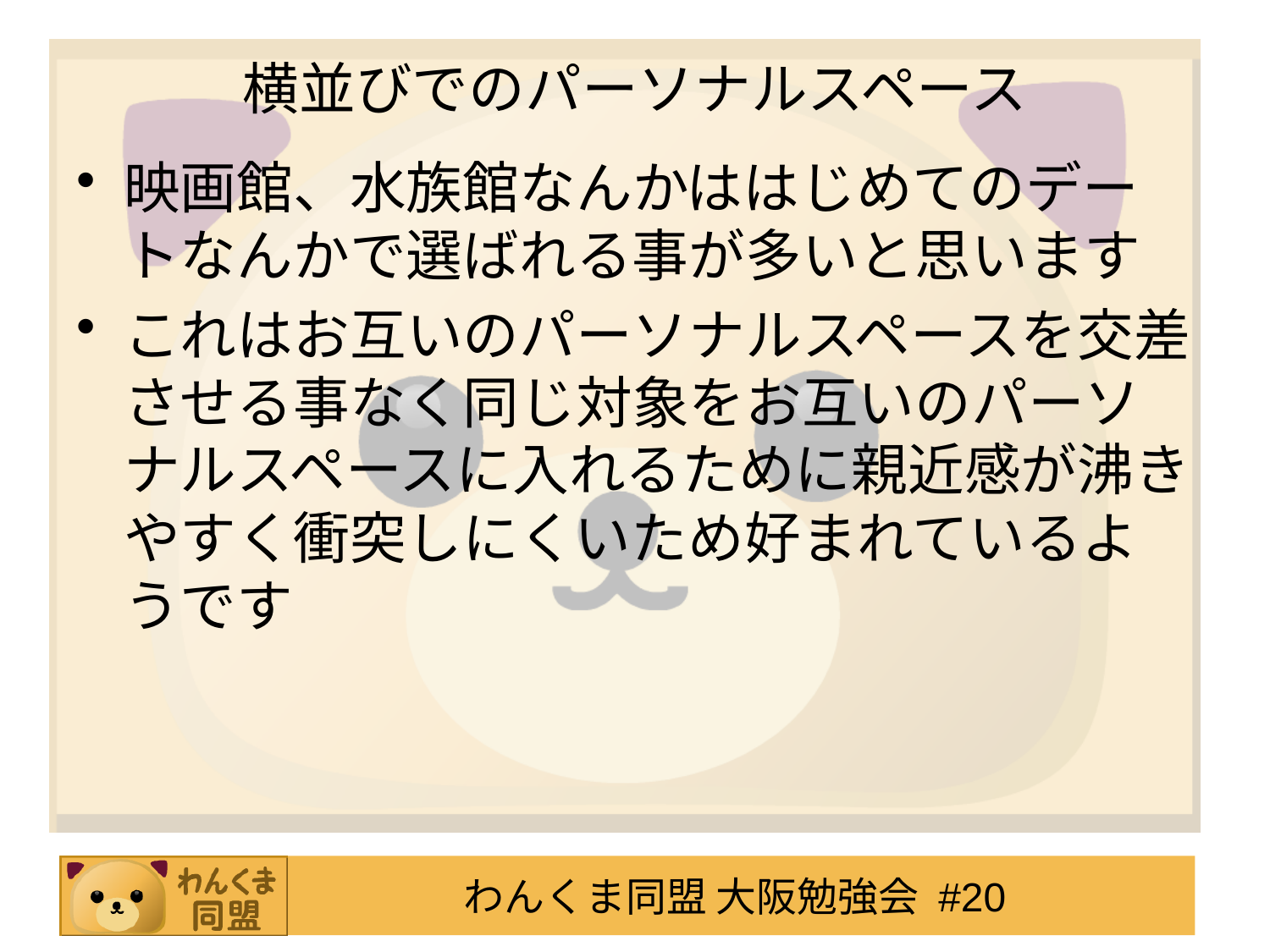

# 横並びでのパーソナルスペース
映画館、水族館なんかははじめてのデートなんかで選ばれる事が多いと思います
これはお互いのパーソナルスペースを交差させる事なく同じ対象をお互いのパーソナルスペースに入れるために親近感が沸きやすく衝突しにくいため好まれているようです